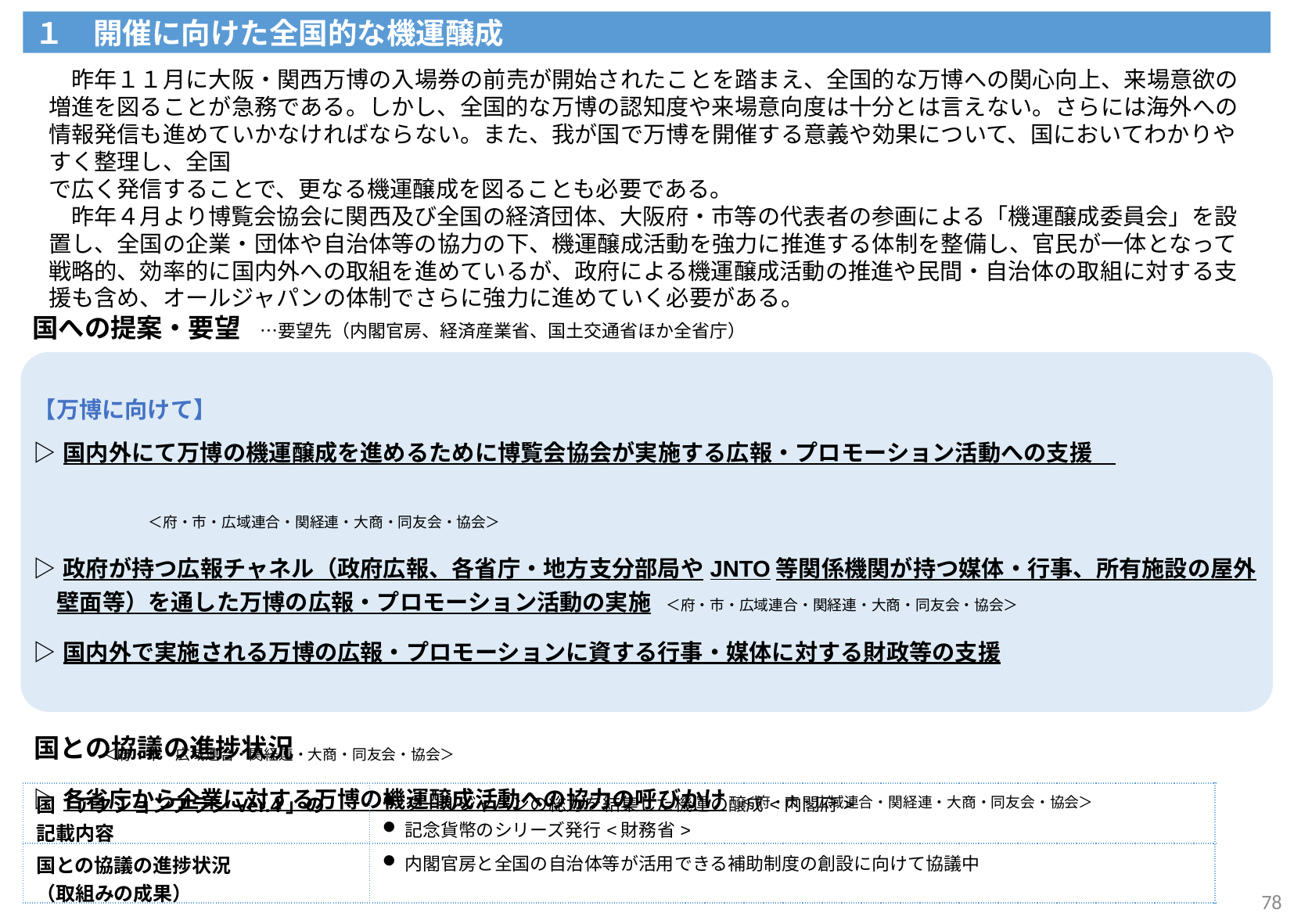

１　開催に向けた全国的な機運醸成
　昨年１１月に大阪・関西万博の入場券の前売が開始されたことを踏まえ、全国的な万博への関心向上、来場意欲の増進を図ることが急務である。しかし、全国的な万博の認知度や来場意向度は十分とは言えない。さらには海外への情報発信も進めていかなければならない。また、我が国で万博を開催する意義や効果について、国においてわかりやすく整理し、全国
で広く発信することで、更なる機運醸成を図ることも必要である。
　昨年４月より博覧会協会に関西及び全国の経済団体、大阪府・市等の代表者の参画による「機運醸成委員会」を設置し、全国の企業・団体や自治体等の協力の下、機運醸成活動を強力に推進する体制を整備し、官民が一体となって戦略的、効率的に国内外への取組を進めているが、政府による機運醸成活動の推進や民間・自治体の取組に対する支援も含め、オールジャパンの体制でさらに強力に進めていく必要がある。
国への提案・要望　…要望先（内閣官房、経済産業省、国土交通省ほか全省庁）

| 【万博に向けて】 ▷国内外にて万博の機運醸成を進めるために博覧会協会が実施する広報・プロモーション活動への支援　 　　　　　　　　　　　　　　　　　　　　　　　　　　　　　　　　　　　　　　　　　　　　　　　　　　　　　　　　　＜府・市・広域連合・関経連・大商・同友会・協会＞ ▷政府が持つ広報チャネル（政府広報、各省庁・地方支分部局やJNTO等関係機関が持つ媒体・行事、所有施設の屋外壁面等）を通した万博の広報・プロモーション活動の実施　＜府・市・広域連合・関経連・大商・同友会・協会＞ ▷国内外で実施される万博の広報・プロモーションに資する行事・媒体に対する財政等の支援　　　　　　　　　　　　　　　　　　　　　　　　　　　　　　　　　　　　　　　　　 　　　　　　　　　　　　　　　　　　　　　　　　　　　　　　　　　　　　　　　　　　　　　　　　　　　　　　　＜府・市・広域連合・関経連・大商・同友会・協会＞ ▷各省庁から企業に対する万博の機運醸成活動への協力の呼びかけ　＜府・市・広域連合・関経連・大商・同友会・協会＞ |
| --- |
国との協議の進捗状況

| 国「アクションプランVer.4」の 記載内容 | クールジャパンの総力を結集した機運の醸成<内閣府> 記念貨幣のシリーズ発行<財務省> |
| --- | --- |
| 国との協議の進捗状況 （取組みの成果） | 内閣官房と全国の自治体等が活用できる補助制度の創設に向けて協議中 |
78